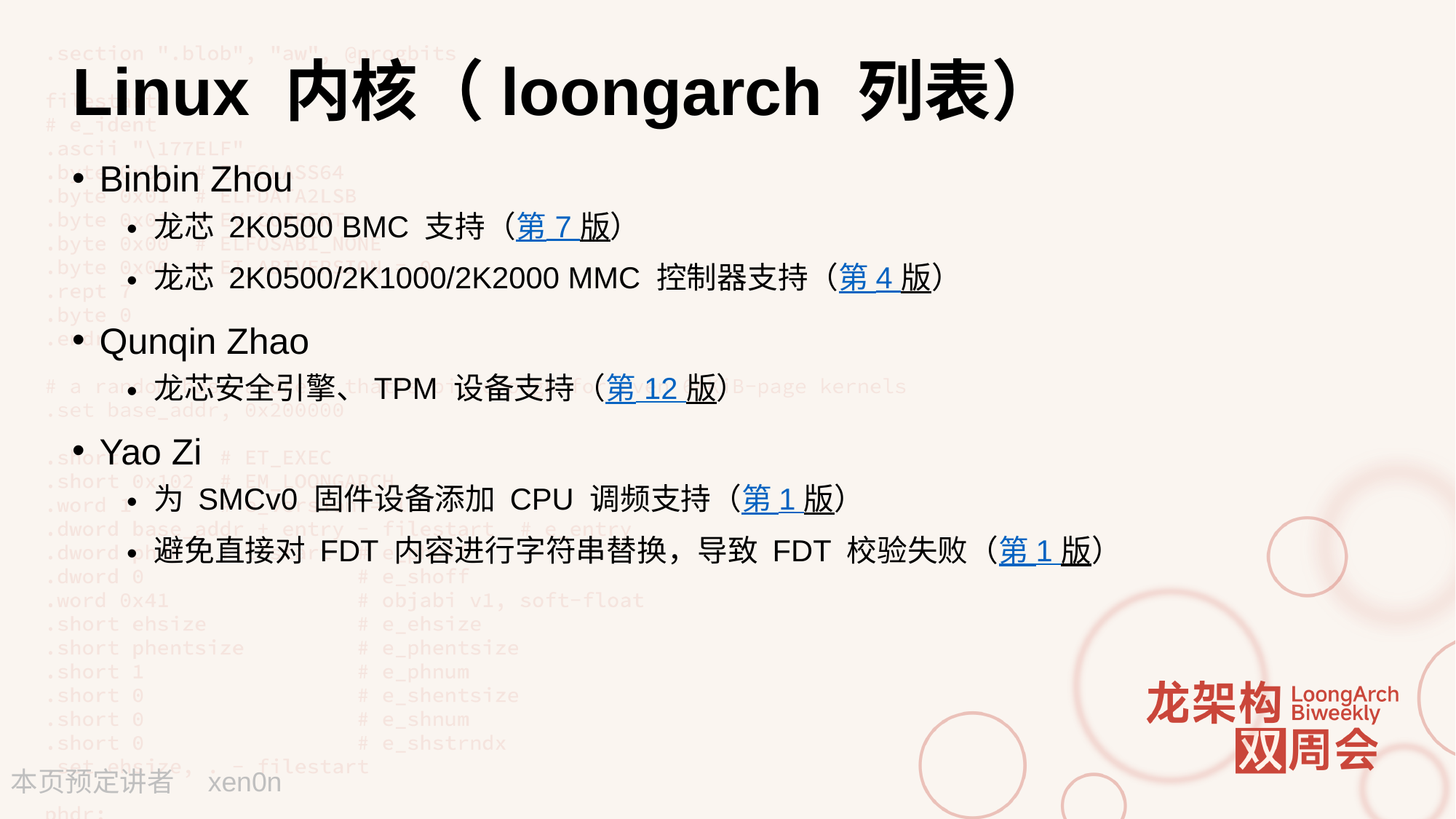

# Linux 内核（loongarch 列表）
Binbin Zhou
龙芯 2K0500 BMC 支持（第 7 版）
龙芯 2K0500/2K1000/2K2000 MMC 控制器支持（第 4 版）
Qunqin Zhao
龙芯安全引擎、TPM 设备支持（第 12 版）
Yao Zi
为 SMCv0 固件设备添加 CPU 调频支持（第 1 版）
避免直接对 FDT 内容进行字符串替换，导致 FDT 校验失败（第 1 版）
xen0n